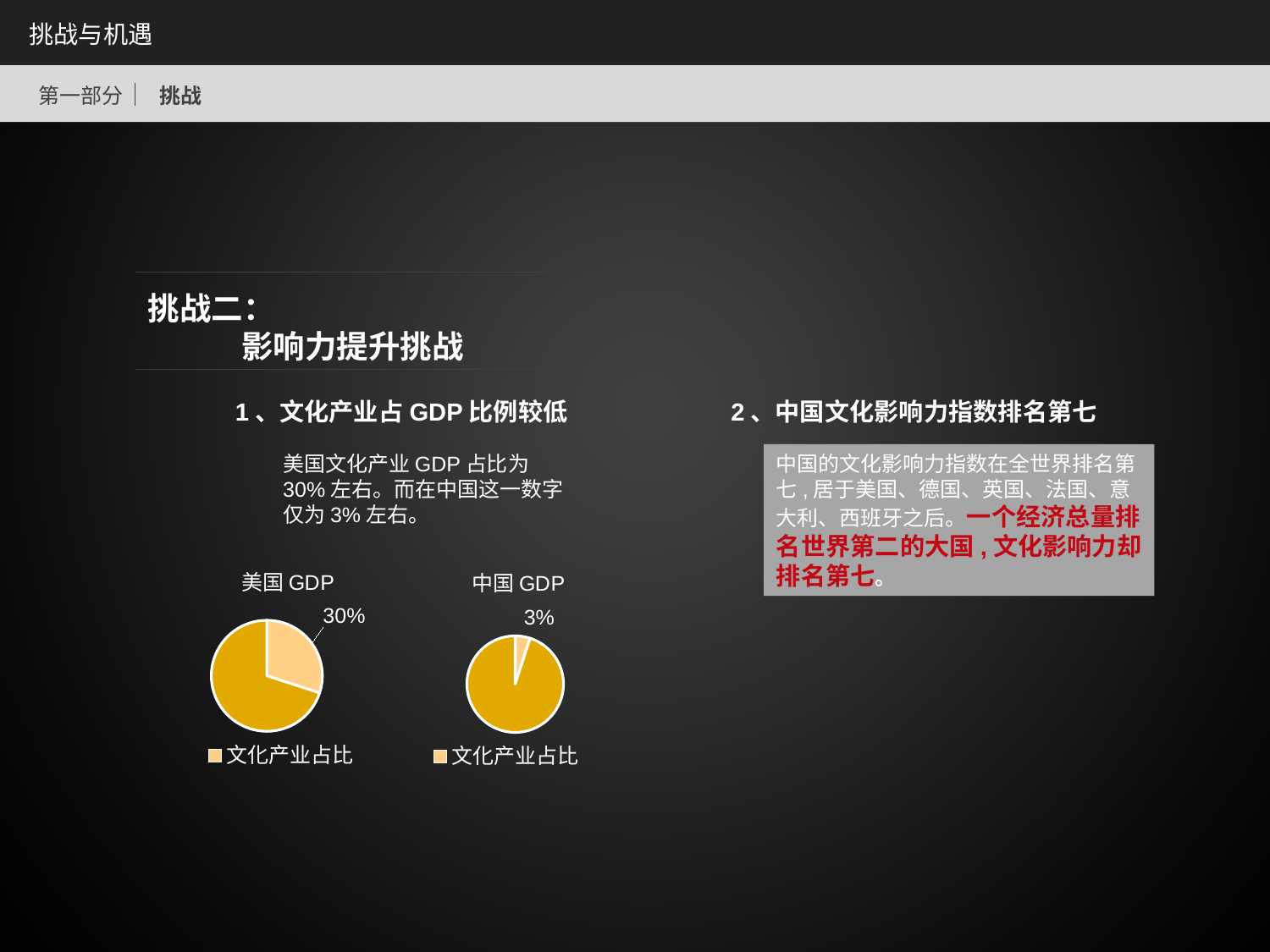

挑战与机遇

第一部分
挑战
挑战二：
影响力提升挑战
2、中国文化影响力指数排名第七
1、文化产业占GDP比例较低
美国文化产业GDP占比为30%左右。而在中国这一数字仅为3%左右。
中国的文化影响力指数在全世界排名第七,居于美国、德国、英国、法国、意大利、西班牙之后。一个经济总量排名世界第二的大国,文化影响力却排名第七。

### Chart:

| Category | 美国GDP |
|---|---|
| 文化产业占比 | 0.3 |
| 其他 | 0.7 |

### Chart:

| Category | 中国GDP |
|---|---|
| 文化产业占比 | 0.05 |
| 其他 | 0.95 |